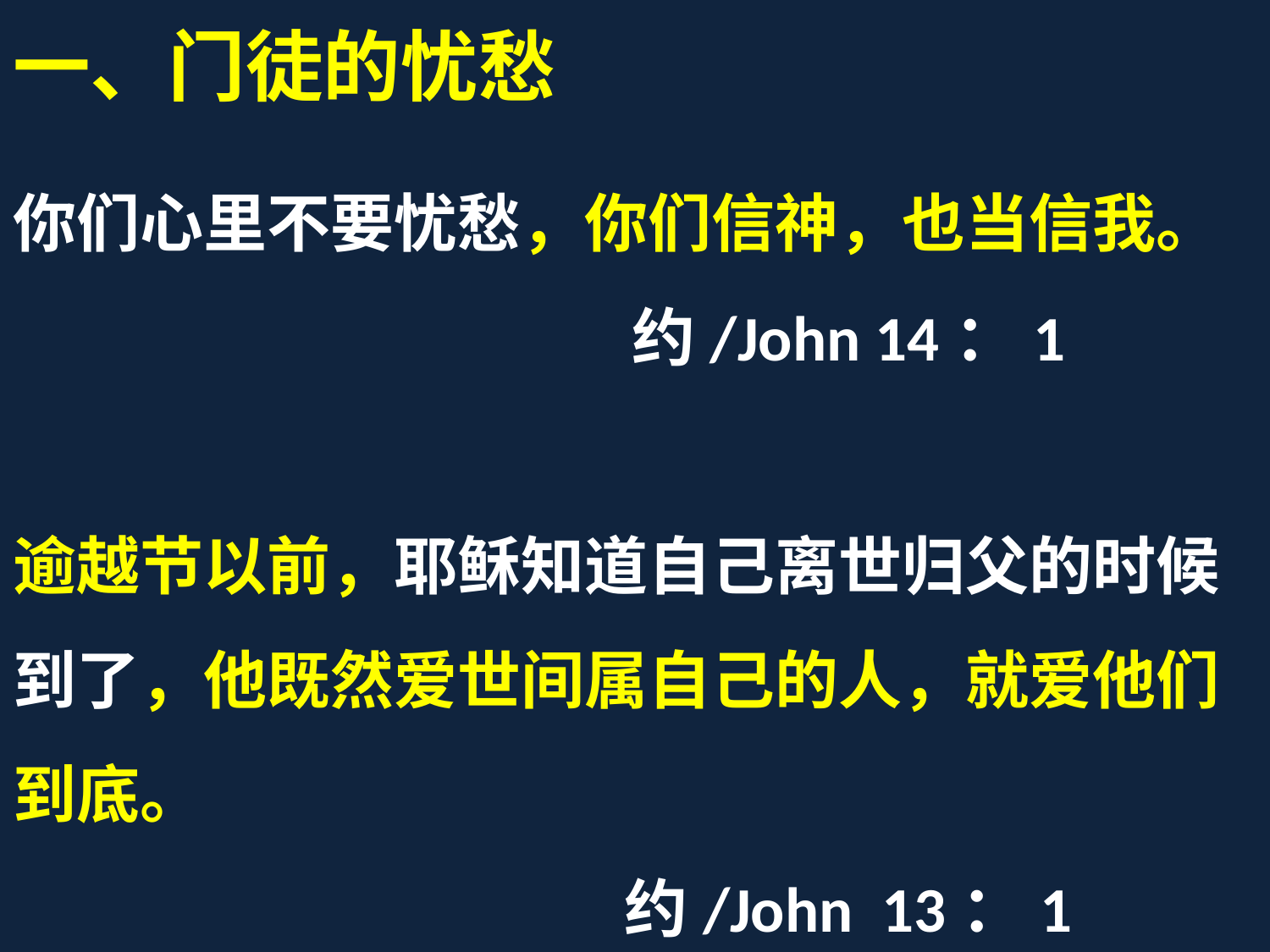

一、门徒的忧愁
你们心里不要忧愁，你们信神，也当信我。
                                           约/John 14：1
逾越节以前，耶稣知道自己离世归父的时候到了，他既然爱世间属自己的人，就爱他们到底。
                                                                            约/John  13：1